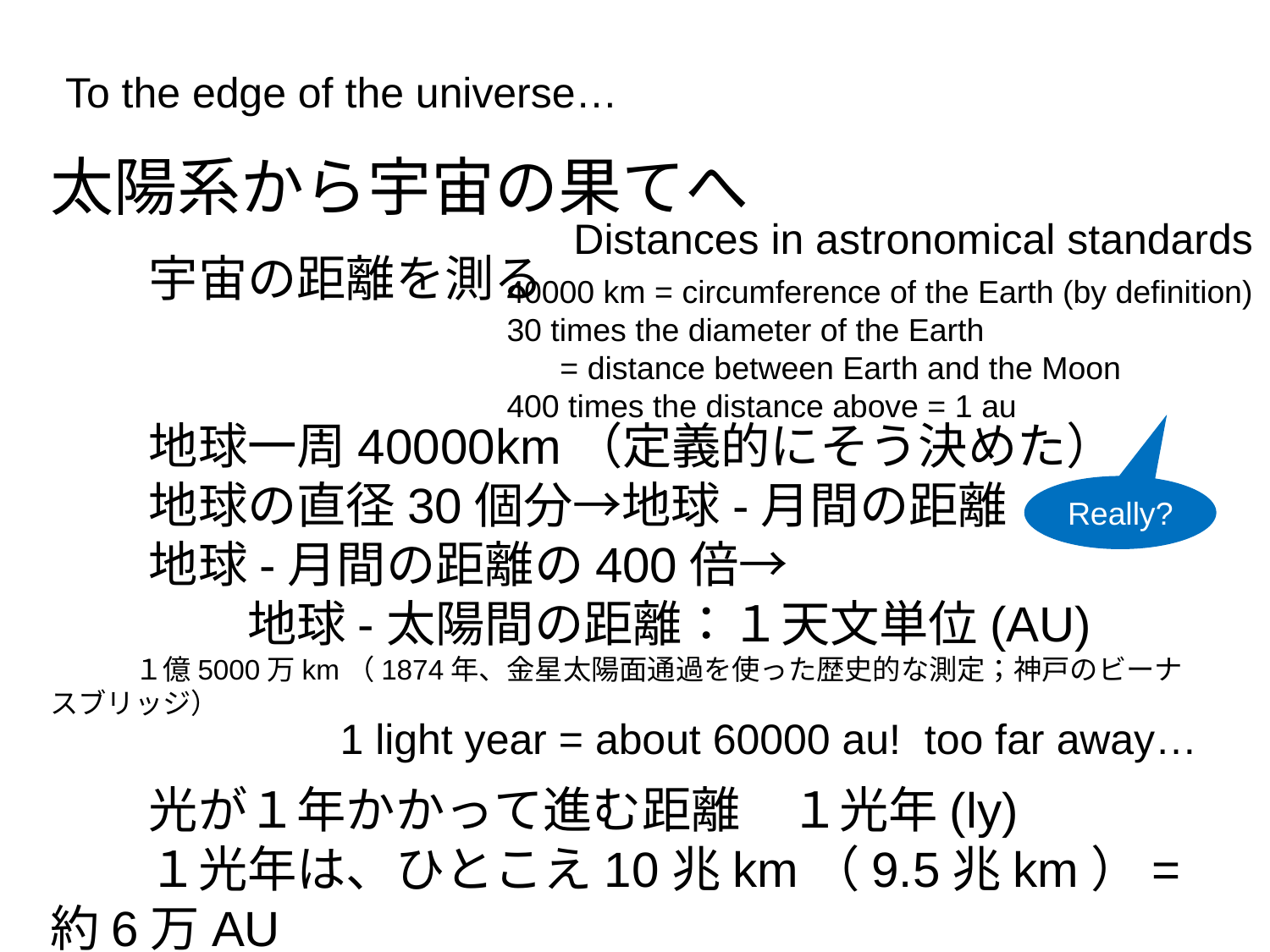

To the edge of the universe…
太陽系から宇宙の果てへ
　　宇宙の距離を測る

　　地球一周40000km（定義的にそう決めた）
　　地球の直径30個分→地球-月間の距離
　　地球-月間の距離の400倍→
　　　　地球-太陽間の距離：１天文単位(AU)
　　　１億5000万km（1874年、金星太陽面通過を使った歴史的な測定；神戸のビーナスブリッジ）

　　光が１年かかって進む距離　１光年(ly)
　　１光年は、ひとこえ10兆km（9.5兆km）=約6万AU
　　専門的には、１パーセク(pc) = 3.26 ly
Distances in astronomical standards
40000 km = circumference of the Earth (by definition)
30 times the diameter of the Earth
      = distance between Earth and the Moon
400 times the distance above = 1 au
Really?
1 light year = about 60000 au!  too far away…